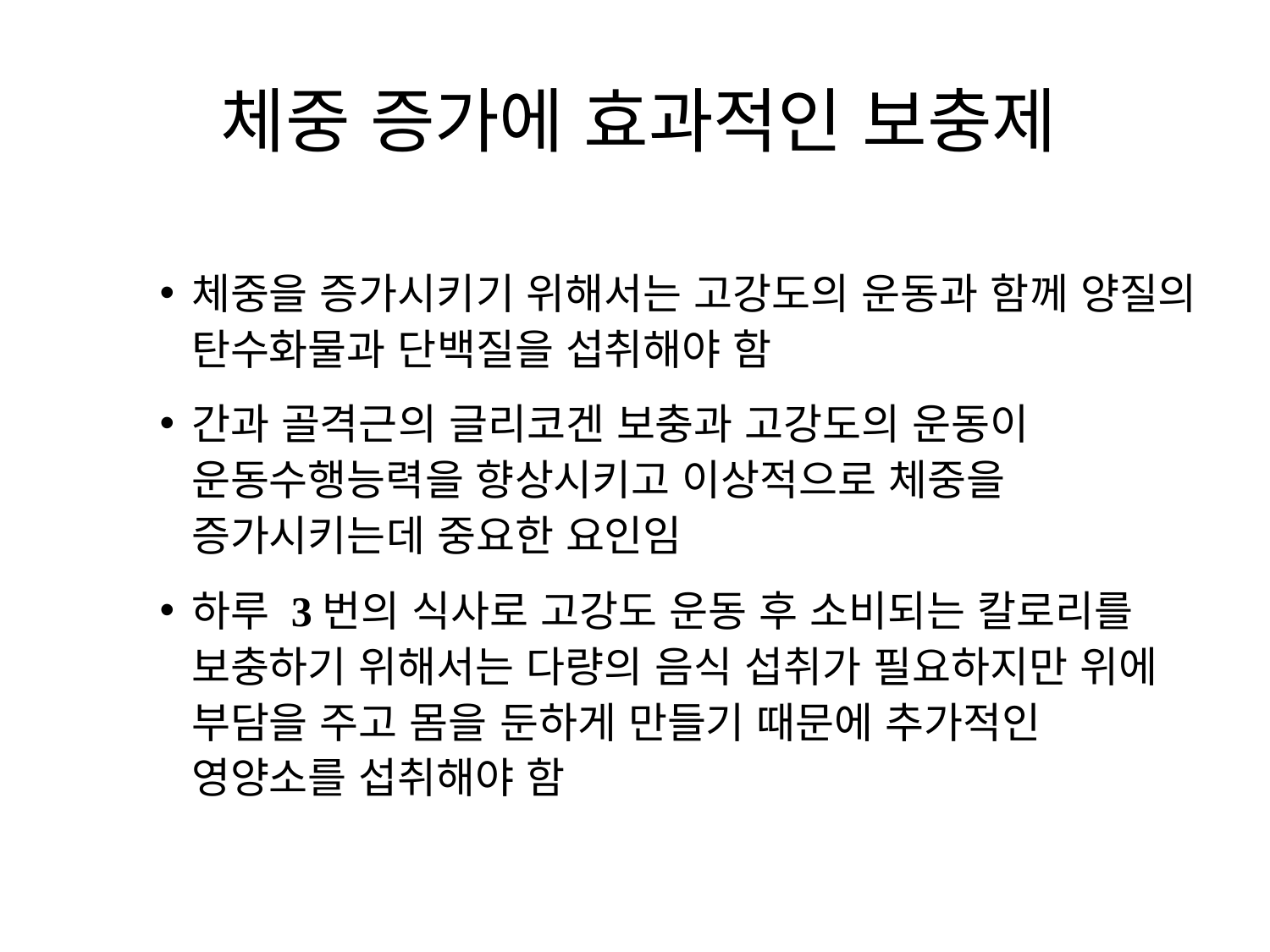

# 체중 증가에 효과적인 보충제
체중을 증가시키기 위해서는 고강도의 운동과 함께 양질의 탄수화물과 단백질을 섭취해야 함
간과 골격근의 글리코겐 보충과 고강도의 운동이 운동수행능력을 향상시키고 이상적으로 체중을 증가시키는데 중요한 요인임
하루 3번의 식사로 고강도 운동 후 소비되는 칼로리를 보충하기 위해서는 다량의 음식 섭취가 필요하지만 위에 부담을 주고 몸을 둔하게 만들기 때문에 추가적인 영양소를 섭취해야 함